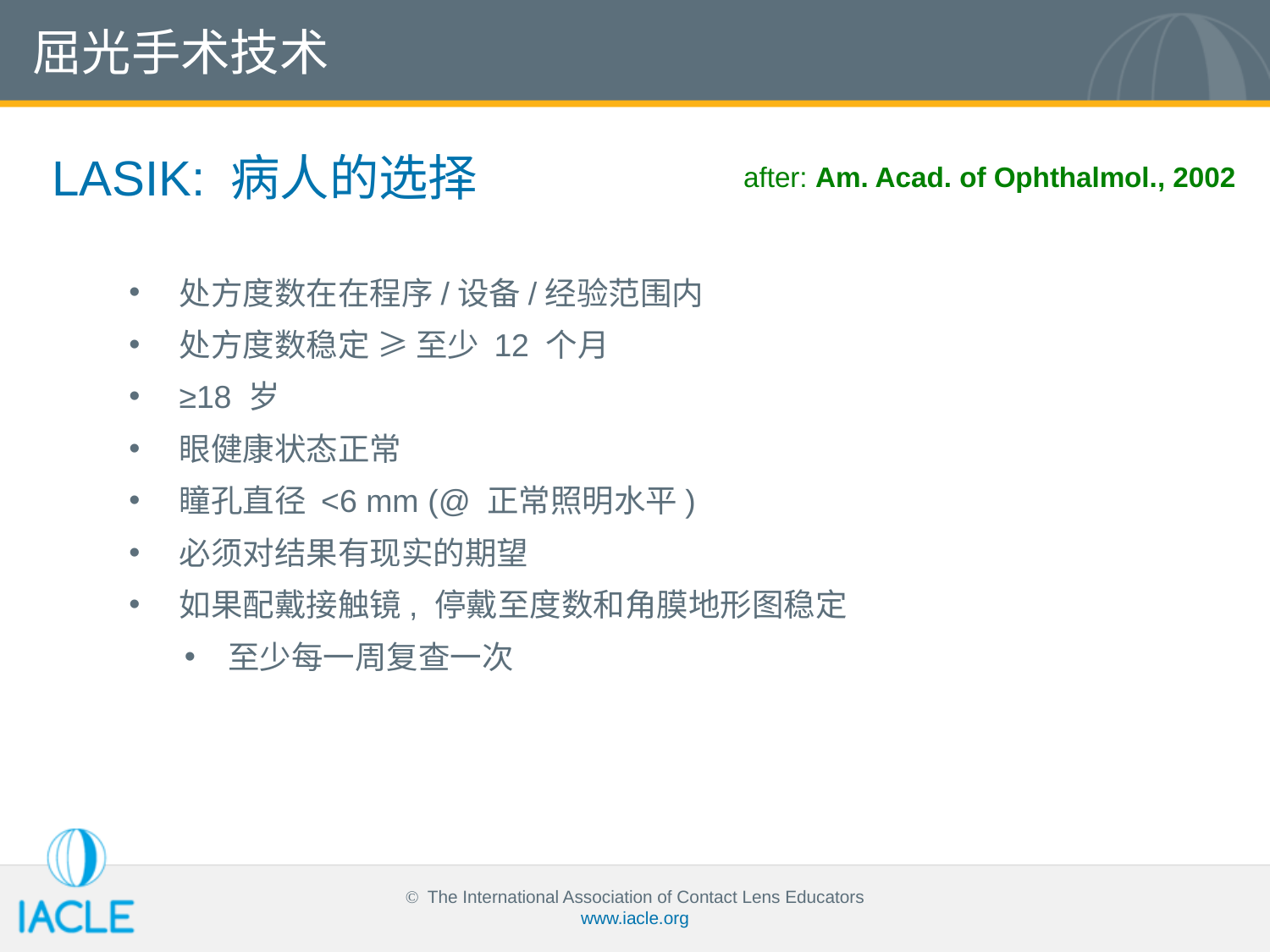

屈光手术技术
LASIK: 病人的选择
after: Am. Acad. of Ophthalmol., 2002
处方度数在在程序/设备/经验范围内
处方度数稳定 ≥ 至少 12 个月
≥18 岁
眼健康状态正常
瞳孔直径 <6 mm (@ 正常照明水平)
必须对结果有现实的期望
如果配戴接触镜, 停戴至度数和角膜地形图稳定
至少每一周复查一次